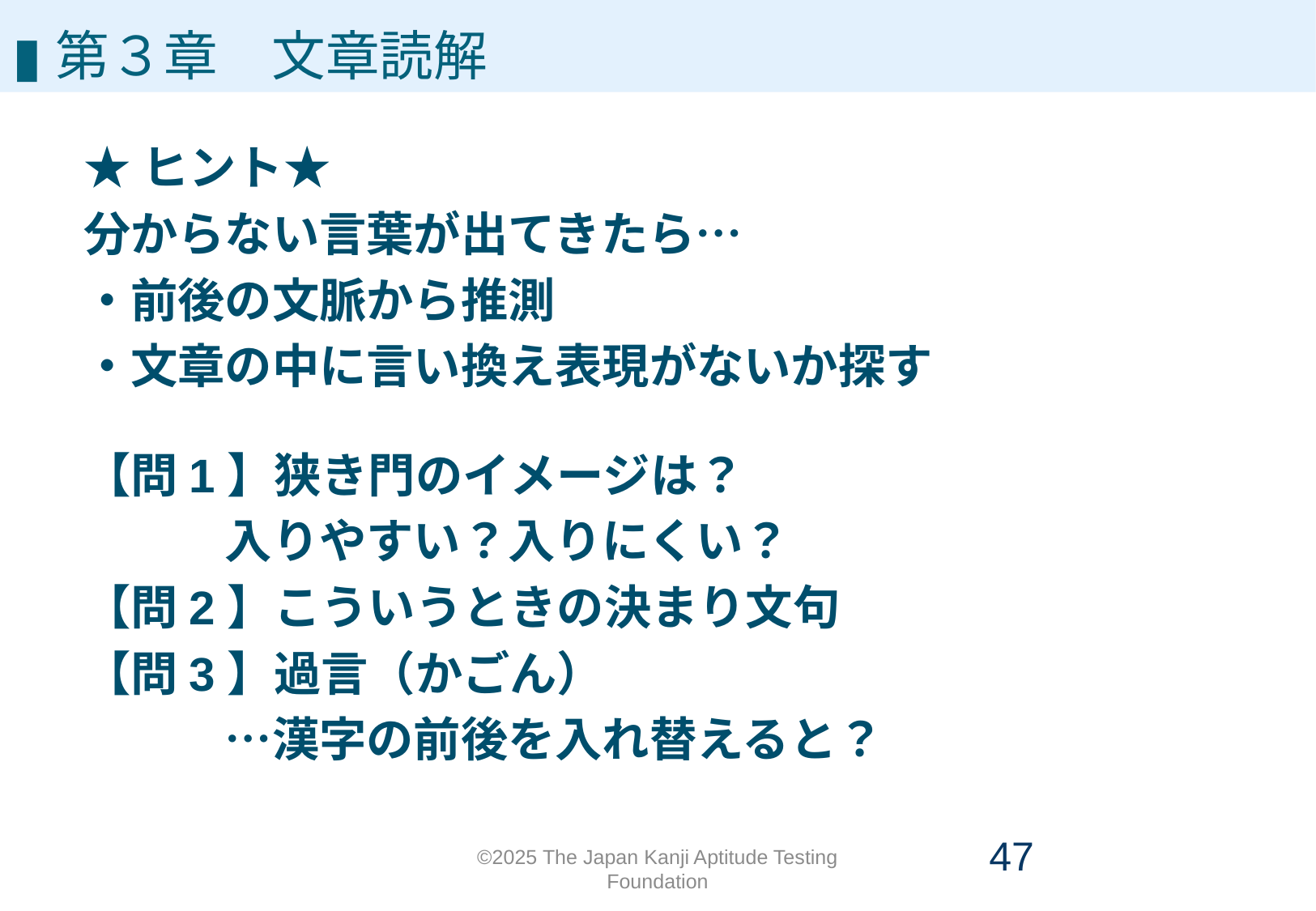

▮第３章　文章読解
★ヒント★
分からない言葉が出てきたら…
・前後の文脈から推測
・文章の中に言い換え表現がないか探す

【問1】狭き門のイメージは？
　　　入りやすい？入りにくい？
【問2】こういうときの決まり文句
【問3】過言（かごん）
　　　…漢字の前後を入れ替えると？

©2025 The Japan Kanji Aptitude Testing Foundation
47